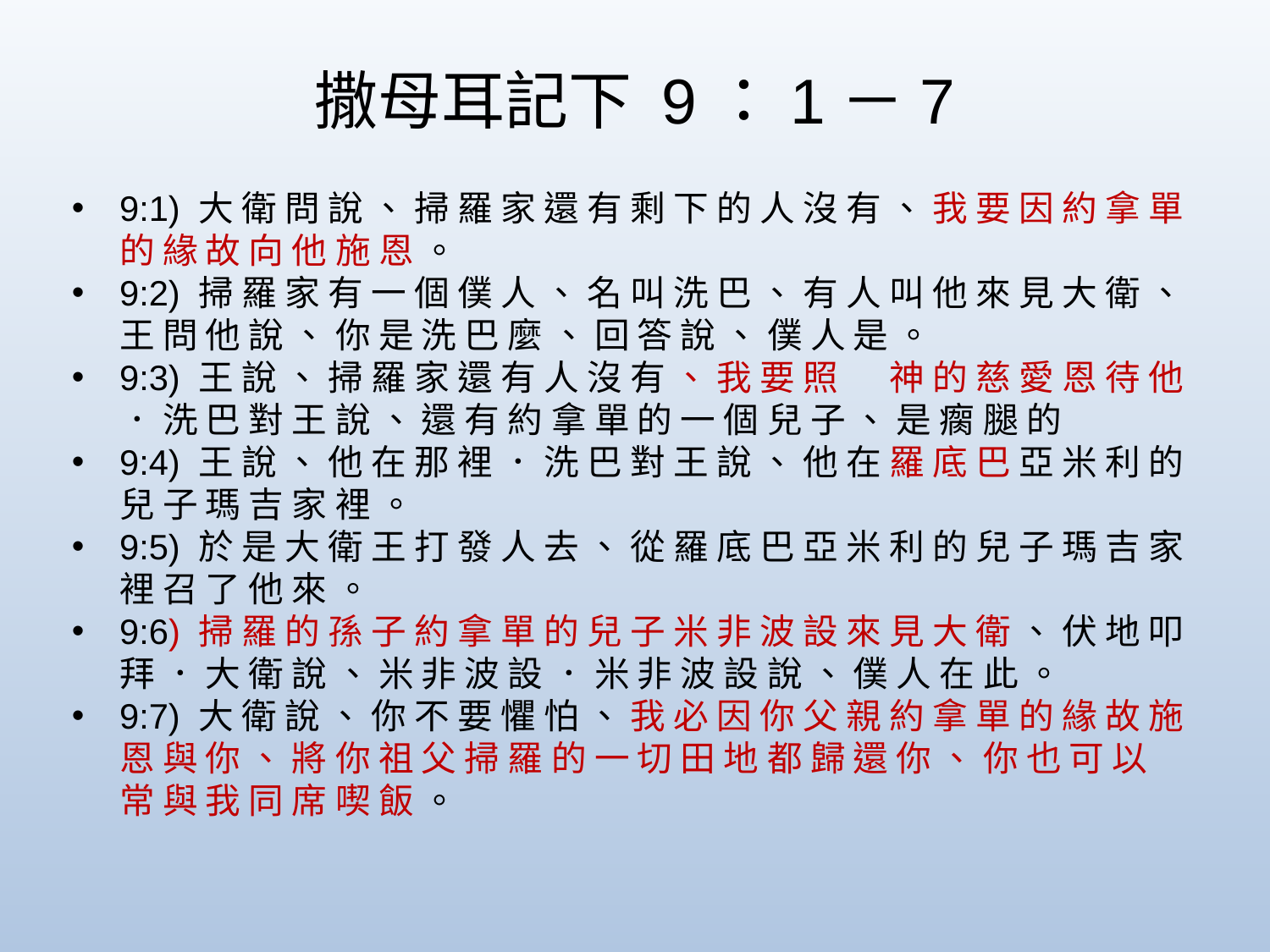

# 撒母耳記下 9：1－7
9:1) 大 衛 問 說 、 掃 羅 家 還 有 剩 下 的 人 沒 有 、 我 要 因 約 拿 單 的 緣 故 向 他 施 恩 。
9:2) 掃 羅 家 有 一 個 僕 人 、 名 叫 洗 巴 、 有 人 叫 他 來 見 大 衛 、 王 問 他 說 、 你 是 洗 巴 麼 、 回 答 說 、 僕 人 是 。
9:3) 王 說 、 掃 羅 家 還 有 人 沒 有 、 我 要 照 　 神 的 慈 愛 恩 待 他 ． 洗 巴 對 王 說 、 還 有 約 拿 單 的 一 個 兒 子 、 是 瘸 腿 的
9:4) 王 說 、 他 在 那 裡 ． 洗 巴 對 王 說 、 他 在 羅 底 巴 亞 米 利 的 兒 子 瑪 吉 家 裡 。
9:5) 於 是 大 衛 王 打 發 人 去 、 從 羅 底 巴 亞 米 利 的 兒 子 瑪 吉 家 裡 召 了 他 來 。
9:6) 掃 羅 的 孫 子 約 拿 單 的 兒 子 米 非 波 設 來 見 大 衛 、 伏 地 叩 拜 ． 大 衛 說 、 米 非 波 設 ． 米 非 波 設 說 、 僕 人 在 此 。
9:7) 大 衛 說 、 你 不 要 懼 怕 、 我 必 因 你 父 親 約 拿 單 的 緣 故 施 恩 與 你 、 將 你 祖 父 掃 羅 的 一 切 田 地 都 歸 還 你 、 你 也 可 以 常 與 我 同 席 喫 飯 。